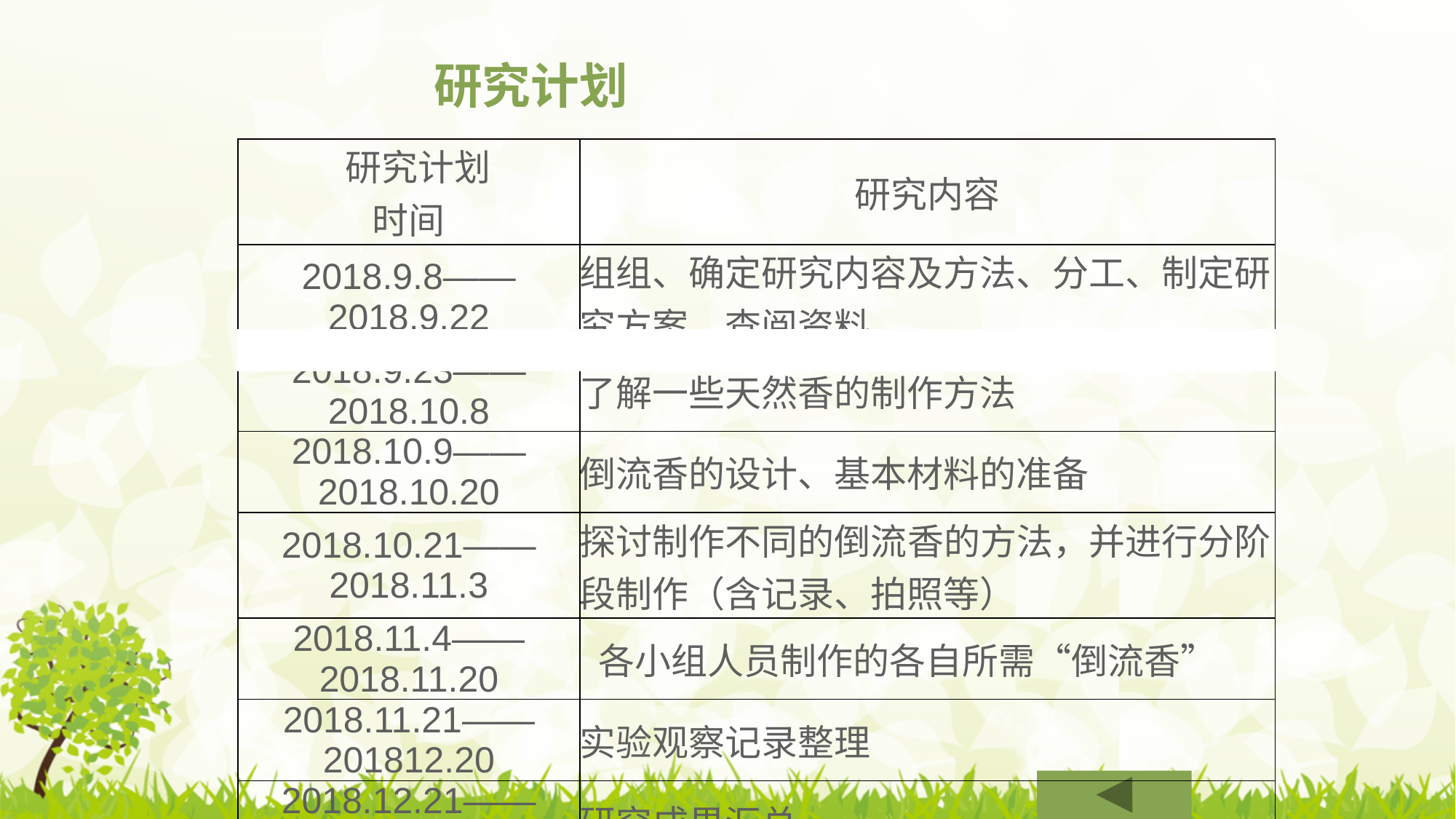

# 研究计划
| 研究计划 时间 | 研究内容 |
| --- | --- |
| 2018.9.8——2018.9.22 | 组组、确定研究内容及方法、分工、制定研究方案、查阅资料 |
| 2018.9.23——2018.10.8 | 了解一些天然香的制作方法 |
| 2018.10.9——2018.10.20 | 倒流香的设计、基本材料的准备 |
| 2018.10.21——2018.11.3 | 探讨制作不同的倒流香的方法，并进行分阶段制作（含记录、拍照等） |
| 2018.11.4——2018.11.20 | 各小组人员制作的各自所需“倒流香” |
| 2018.11.21——201812.20 | 实验观察记录整理 |
| 2018.12.21——2019.1.7 | 研究成果汇总 |